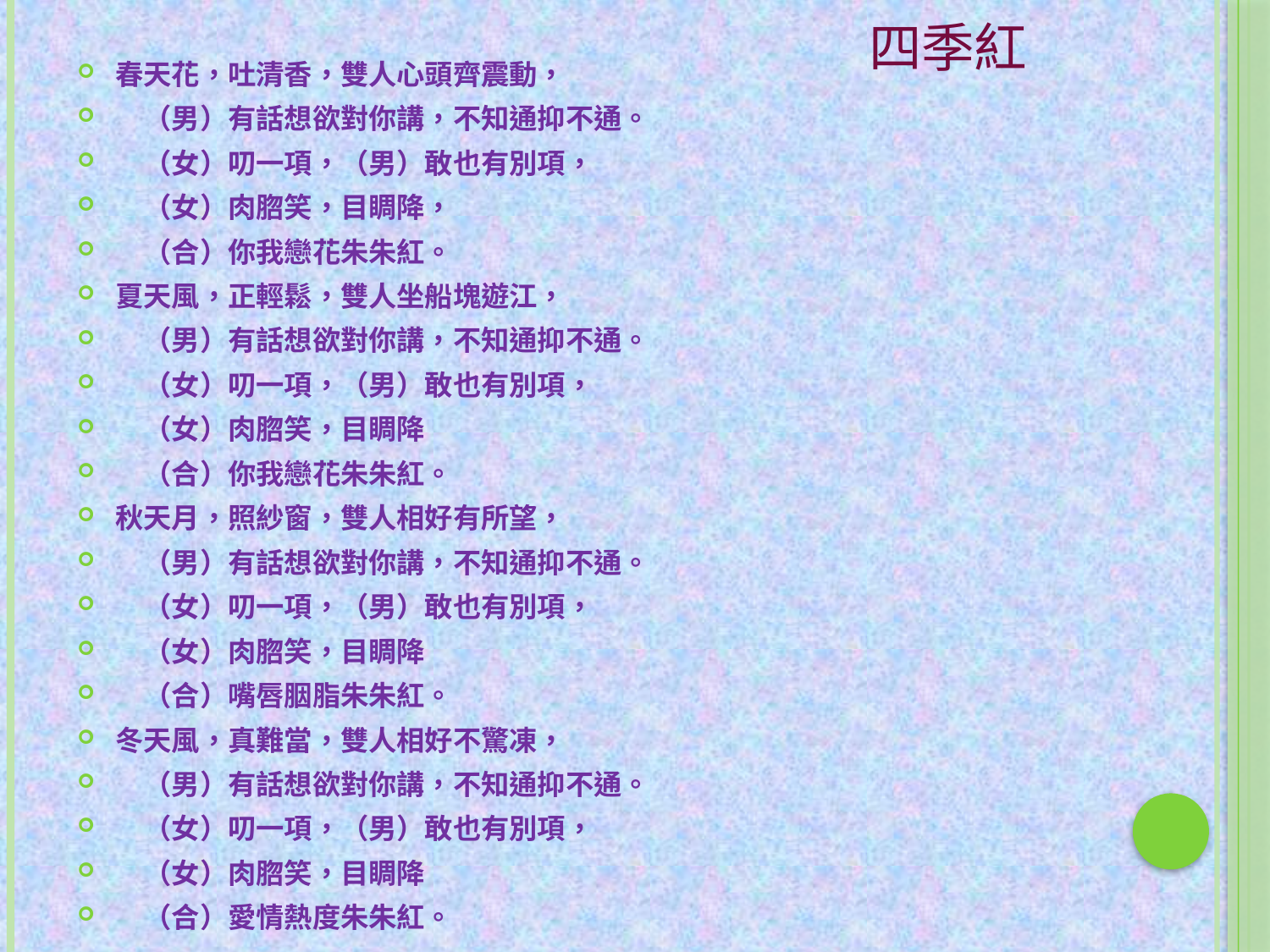

# 四季紅

春天花，吐清香，雙人心頭齊震動，
　（男）有話想欲對你講，不知通抑不通。
　（女）叨一項，（男）敢也有別項，
　（女）肉脗笑，目睭降，
　（合）你我戀花朱朱紅。
夏天風，正輕鬆，雙人坐船塊遊江，
　（男）有話想欲對你講，不知通抑不通。
　（女）叨一項，（男）敢也有別項，
　（女）肉脗笑，目睭降
　（合）你我戀花朱朱紅。
秋天月，照紗窗，雙人相好有所望，
　（男）有話想欲對你講，不知通抑不通。
　（女）叨一項，（男）敢也有別項，
　（女）肉脗笑，目睭降
　（合）嘴唇胭脂朱朱紅。
冬天風，真難當，雙人相好不驚凍，
　（男）有話想欲對你講，不知通抑不通。
　（女）叨一項，（男）敢也有別項，
　（女）肉脗笑，目睭降
　（合）愛情熱度朱朱紅。